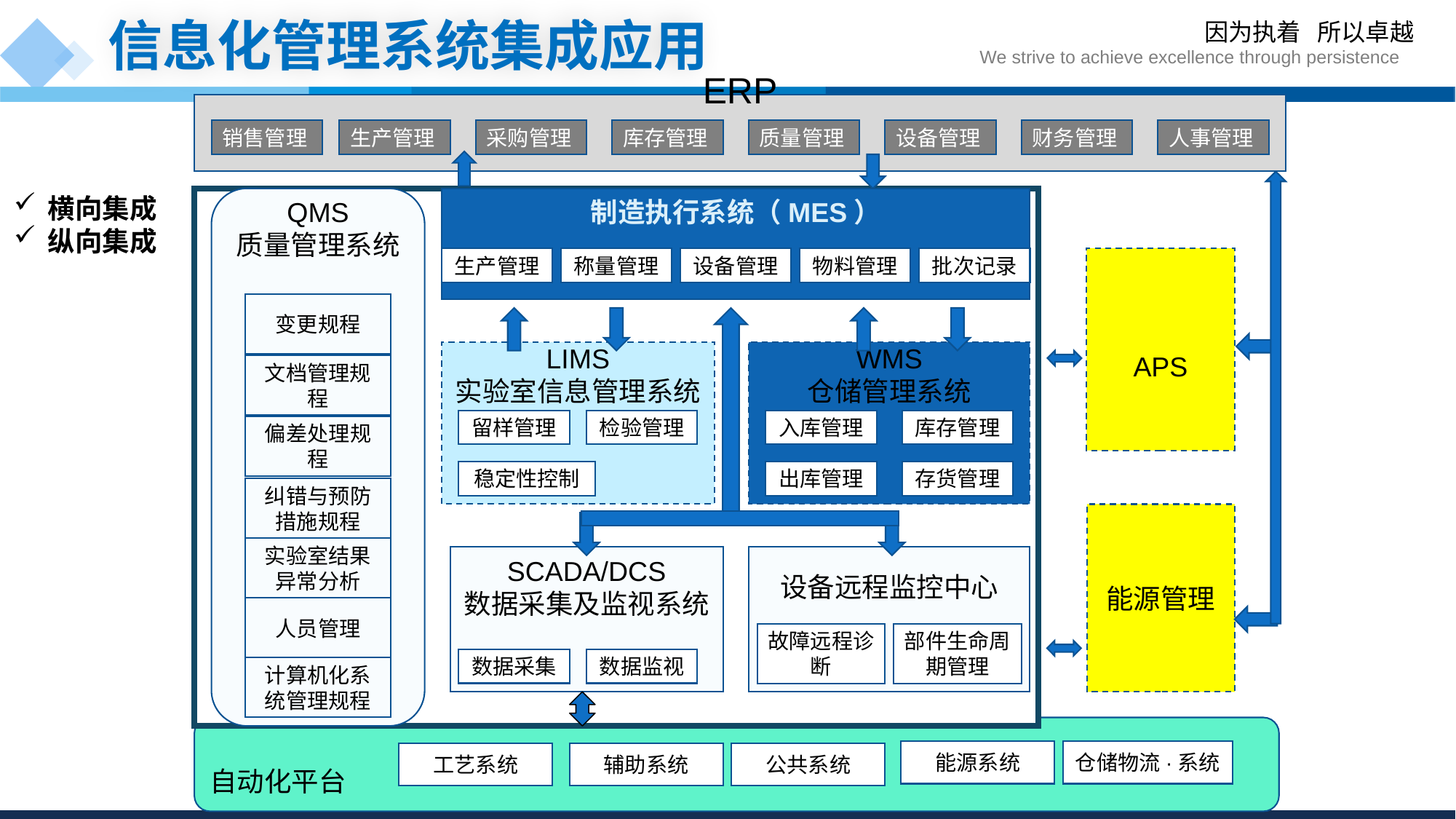

1
信息化管理系统集成应用
ERP

销售管理
生产管理
采购管理
库存管理
质量管理
设备管理
财务管理
人事管理

横向集成
纵向集成
制造执行系统（MES）

QMS
质量管理系统

生产管理
称量管理
设备管理
物料管理
批次记录

APS

变更规程

LIMS
实验室信息管理系统

WMS
仓储管理系统

文档管理规程
留样管理
检验管理
入库管理
库存管理
偏差处理规程
稳定性控制
出库管理
存货管理
纠错与预防措施规程

能源管理

实验室结果异常分析

SCADA/DCS
数据采集及监视系统

设备远程监控中心

人员管理

故障远程诊断
部件生命周期管理

数据采集
数据监视
计算机化系统管理规程

自动化平台
能源系统
仓储物流·系统
工艺系统
辅助系统
公共系统